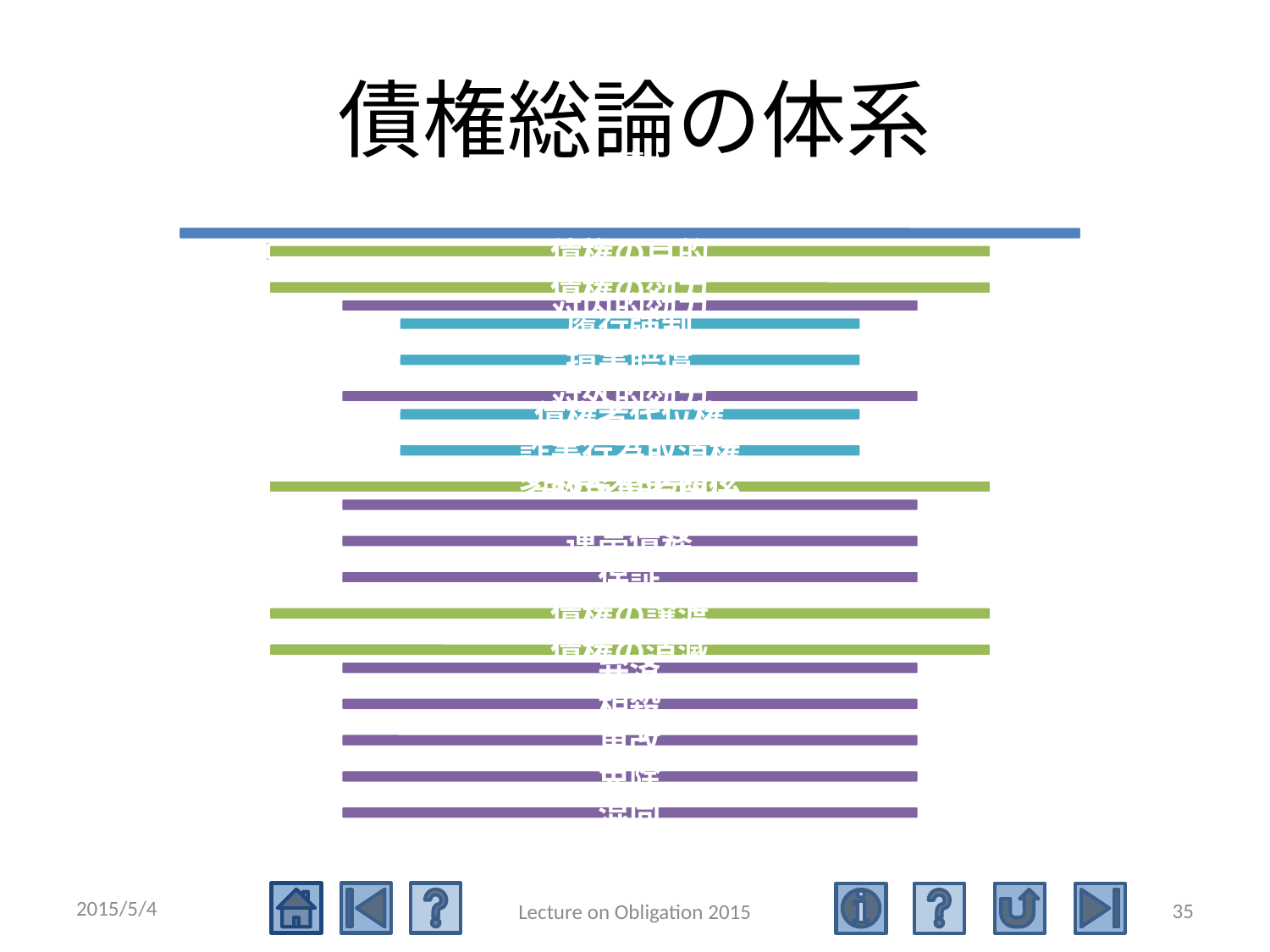

# 債権総論の体系
債
権
総
論
債権の目的
債権の効力
多数当事者関係
債権の譲渡
債権の消滅
弁済
相殺
更改
免除
混同
履行強制
損害賠償
対外的効力
詐害行為取消権
連帯債務
保証
対内的効力
債権者代位権
2015/5/4
35
Lecture on Obligation 2015